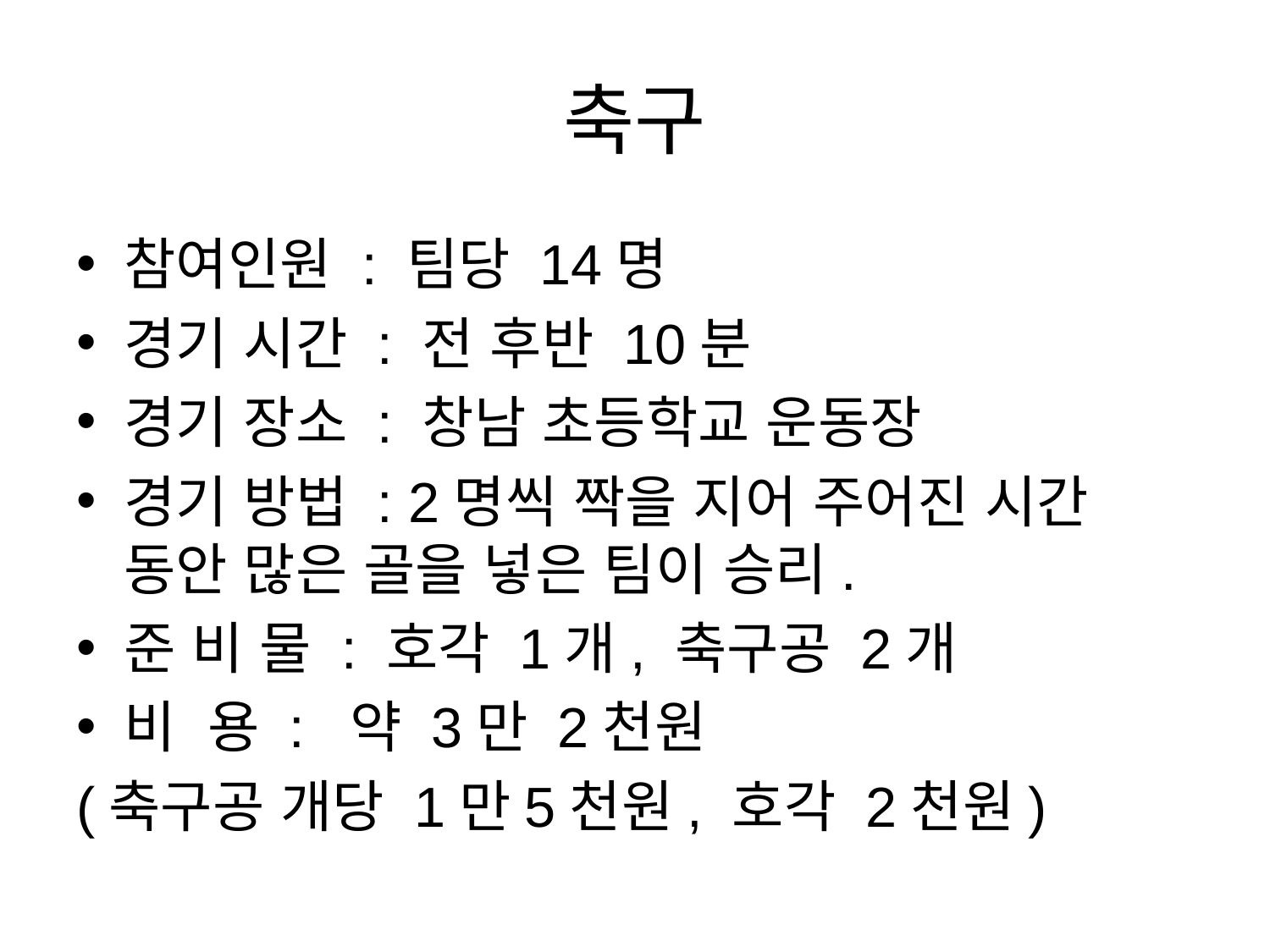

# 축구
참여인원 : 팀당 14명
경기 시간 : 전 후반 10분
경기 장소 : 창남 초등학교 운동장
경기 방법 : 2명씩 짝을 지어 주어진 시간 동안 많은 골을 넣은 팀이 승리.
준 비 물 : 호각 1개, 축구공 2개
비  용 :  약 3만 2천원
(축구공 개당 1만5천원, 호각 2천원)